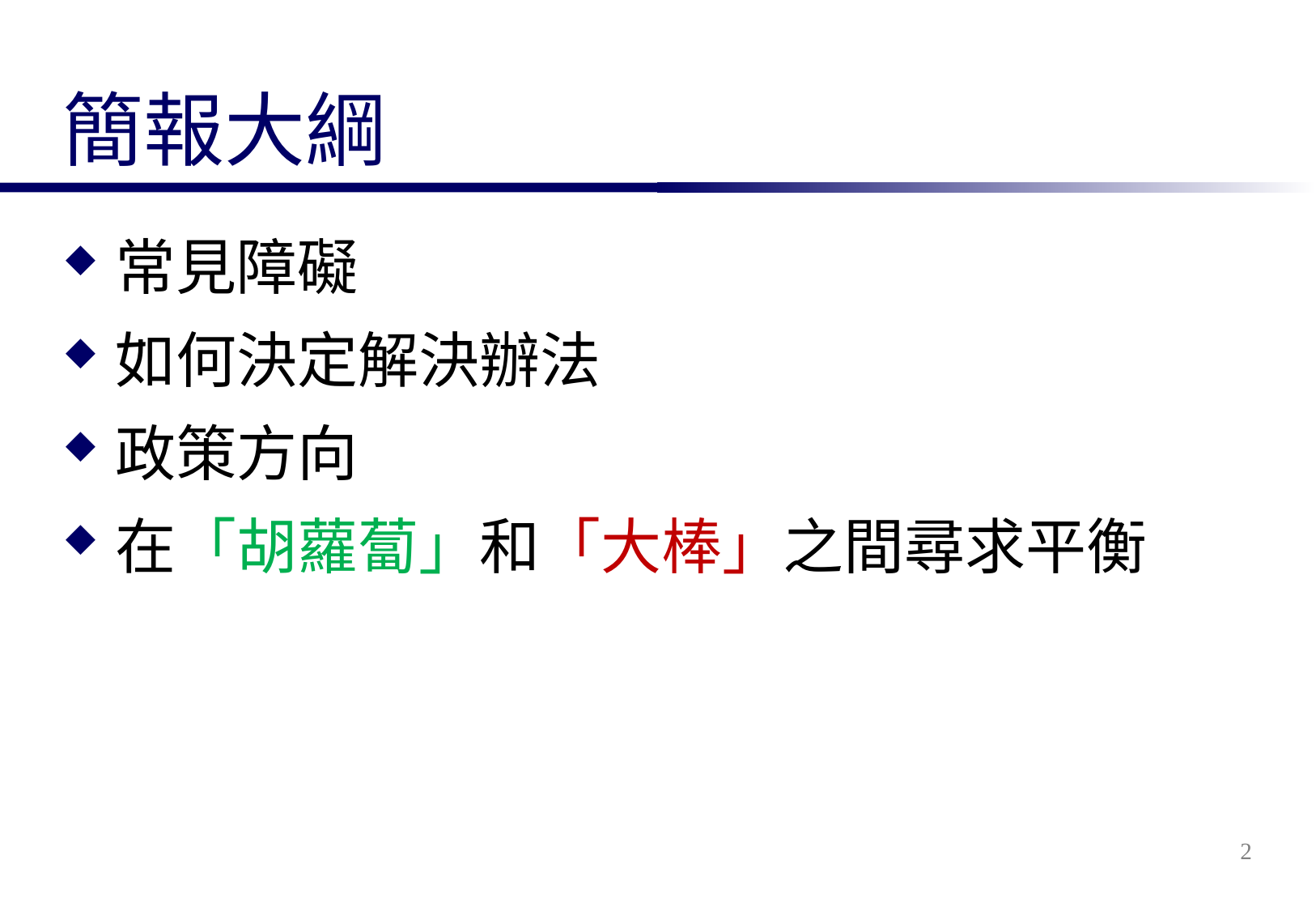

# 簡報大綱
常見障礙
如何決定解決辦法
政策方向
在「胡蘿蔔」和「大棒」之間尋求平衡
2